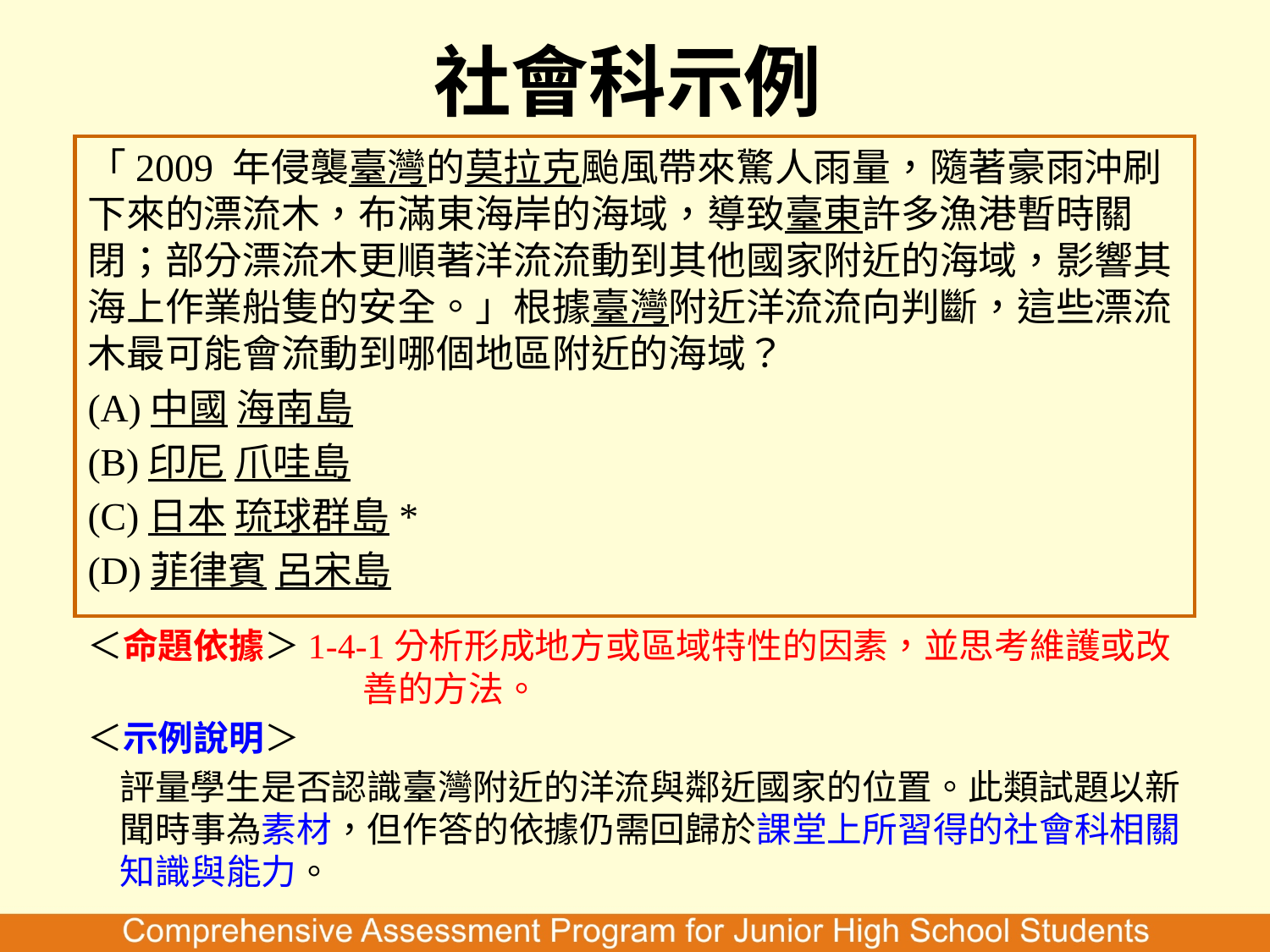

# 社會科示例
「2009 年侵襲臺灣的莫拉克颱風帶來驚人雨量，隨著豪雨沖刷下來的漂流木，布滿東海岸的海域，導致臺東許多漁港暫時關閉；部分漂流木更順著洋流流動到其他國家附近的海域，影響其海上作業船隻的安全。」根據臺灣附近洋流流向判斷，這些漂流木最可能會流動到哪個地區附近的海域？
(A)中國 海南島
(B)印尼 爪哇島
(C)日本 琉球群島*
(D)菲律賓 呂宋島

＜命題依據＞1-4-1分析形成地方或區域特性的因素，並思考維護或改善的方法。
＜示例說明＞
評量學生是否認識臺灣附近的洋流與鄰近國家的位置。此類試題以新聞時事為素材，但作答的依據仍需回歸於課堂上所習得的社會科相關知識與能力。